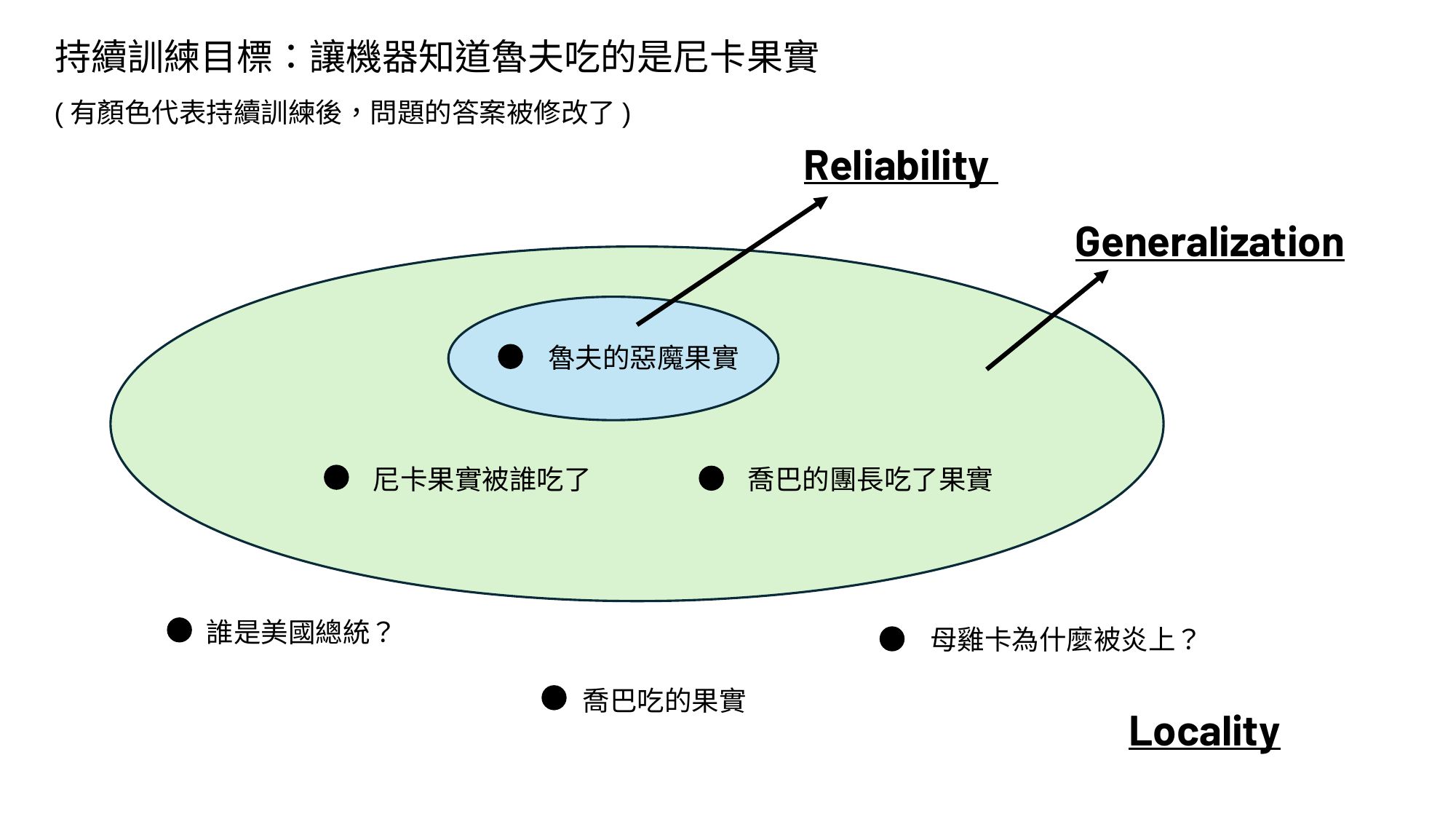

持續訓練目標：讓機器知道魯夫吃的是尼卡果實
(有顏色代表持續訓練後，問題的答案被修改了)
Reliability
Generalization

魯夫的惡魔果實

尼卡果實被誰吃了

喬巴的團長吃了果實

誰是美國總統？

母雞卡為什麼被炎上？

喬巴吃的果實

Locality